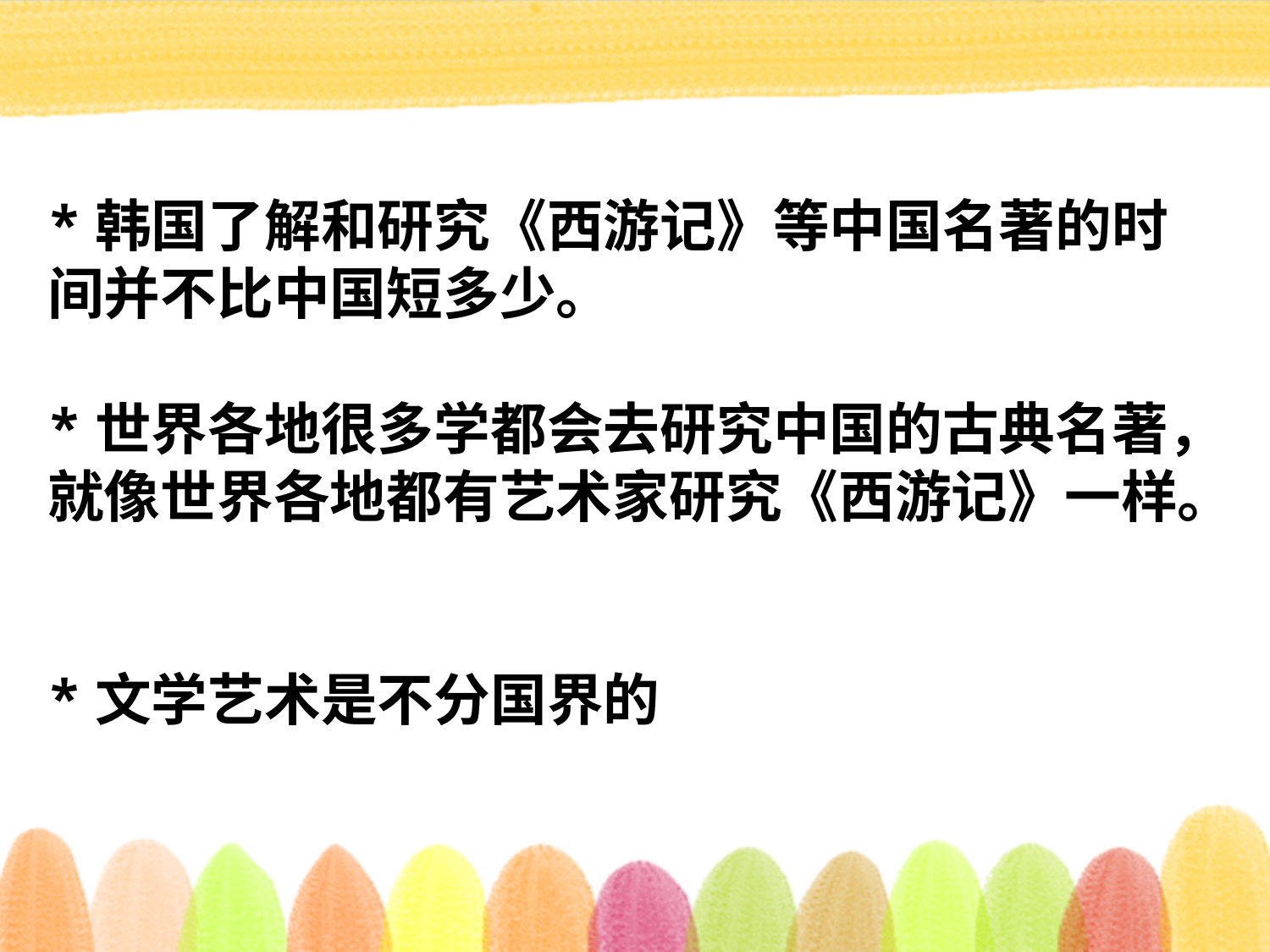

# *韩国了解和研究《西游记》等中国名著的时间并不比中国短多少。 *世界各地很多学都会去研究中国的古典名著，就像世界各地都有艺术家研究《西游记》一样。 *文学艺术是不分国界的